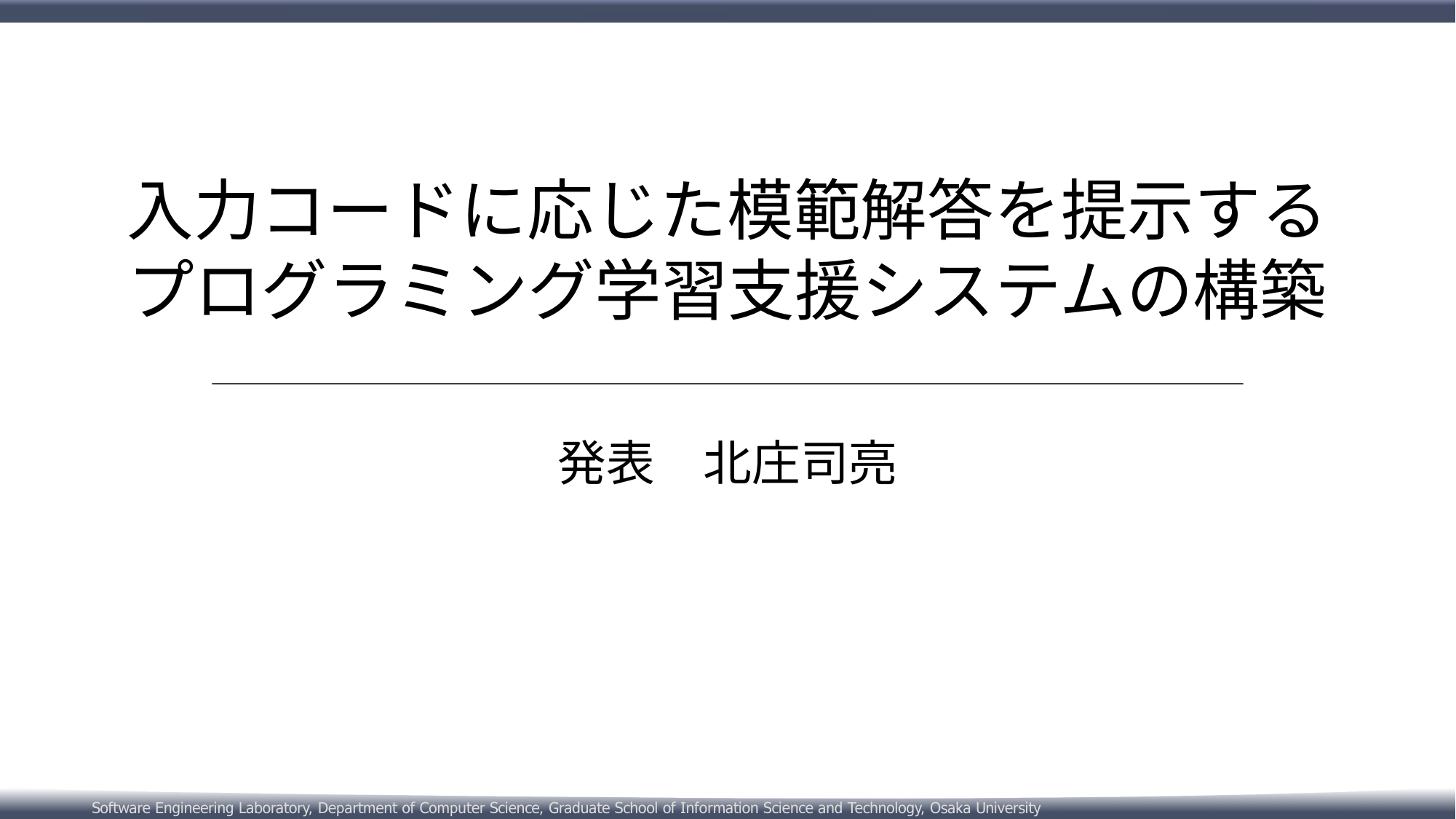

# 入力コードに応じた模範解答を提示する プログラミング学習支援システムの構築
発表　北庄司亮